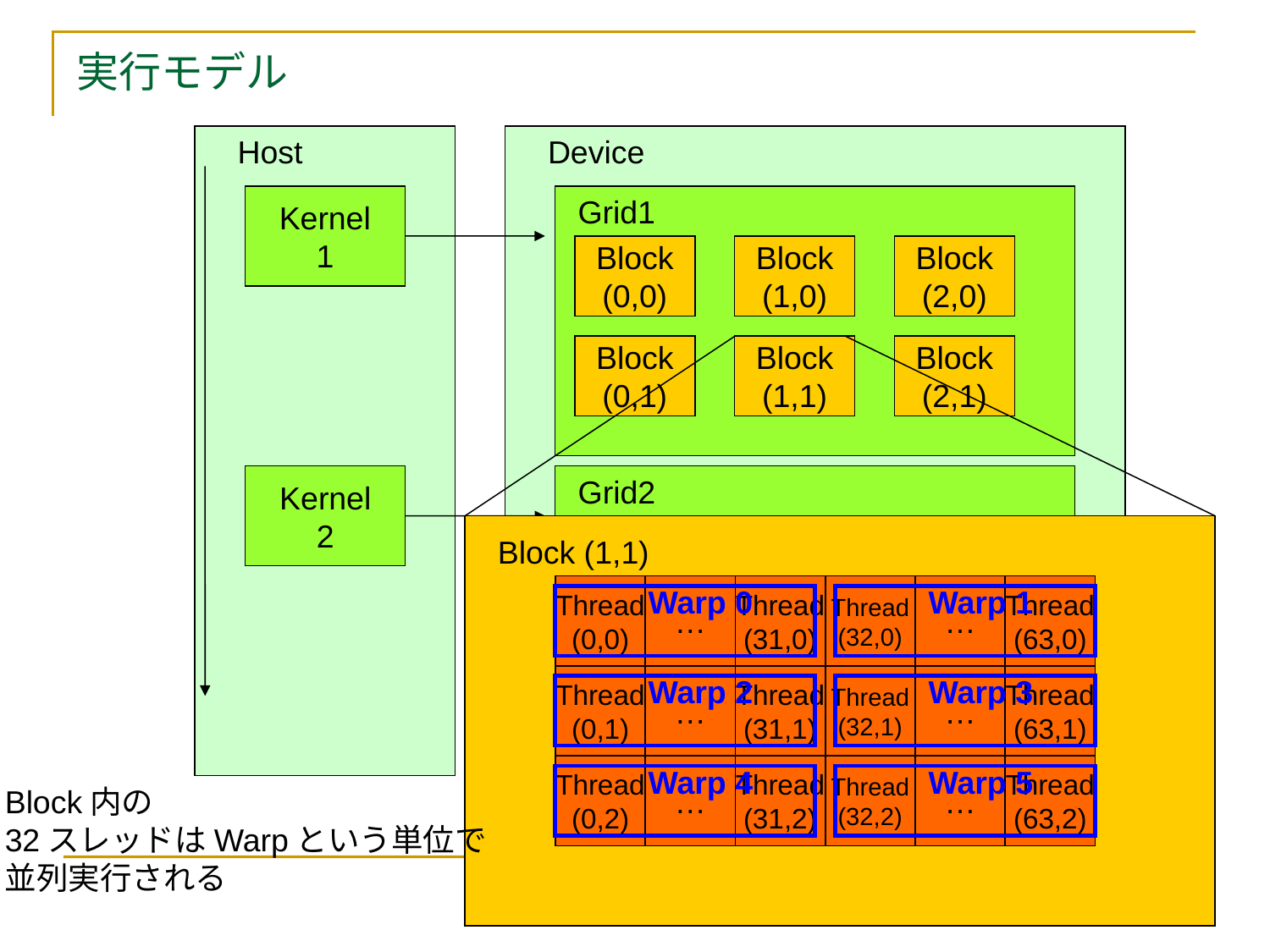

# 実行モデル

Host

Device

Kernel
1

Grid1

Block
(0,0)
Block
(1,0)
Block
(2,0)

Block
(0,1)
Block
(1,1)

Block
(2,1)
Kernel
2

Grid2

Block
(0,0)
Block
(1,0)
Block
(2,0)
Block (1,1)
Thread
(0,0)
Warp 0
…
Thread
(31,0)
Thread
(32,0)
…
Warp 1
Thread
(63,0)

Block
(0,1)
Block
(1,1)
Block
(2,1)
Thread
(0,1)
Warp 2
…
Thread
(31,1)
Thread
(32,1)
…
Warp 3
Thread
(63,1)

Thread
(0,2)
Warp 4
…
Thread
(31,2)
Thread
(32,2)
…
Warp 5
Thread
(63,2)

Block内の
32スレッドはWarpという単位で
並列実行される